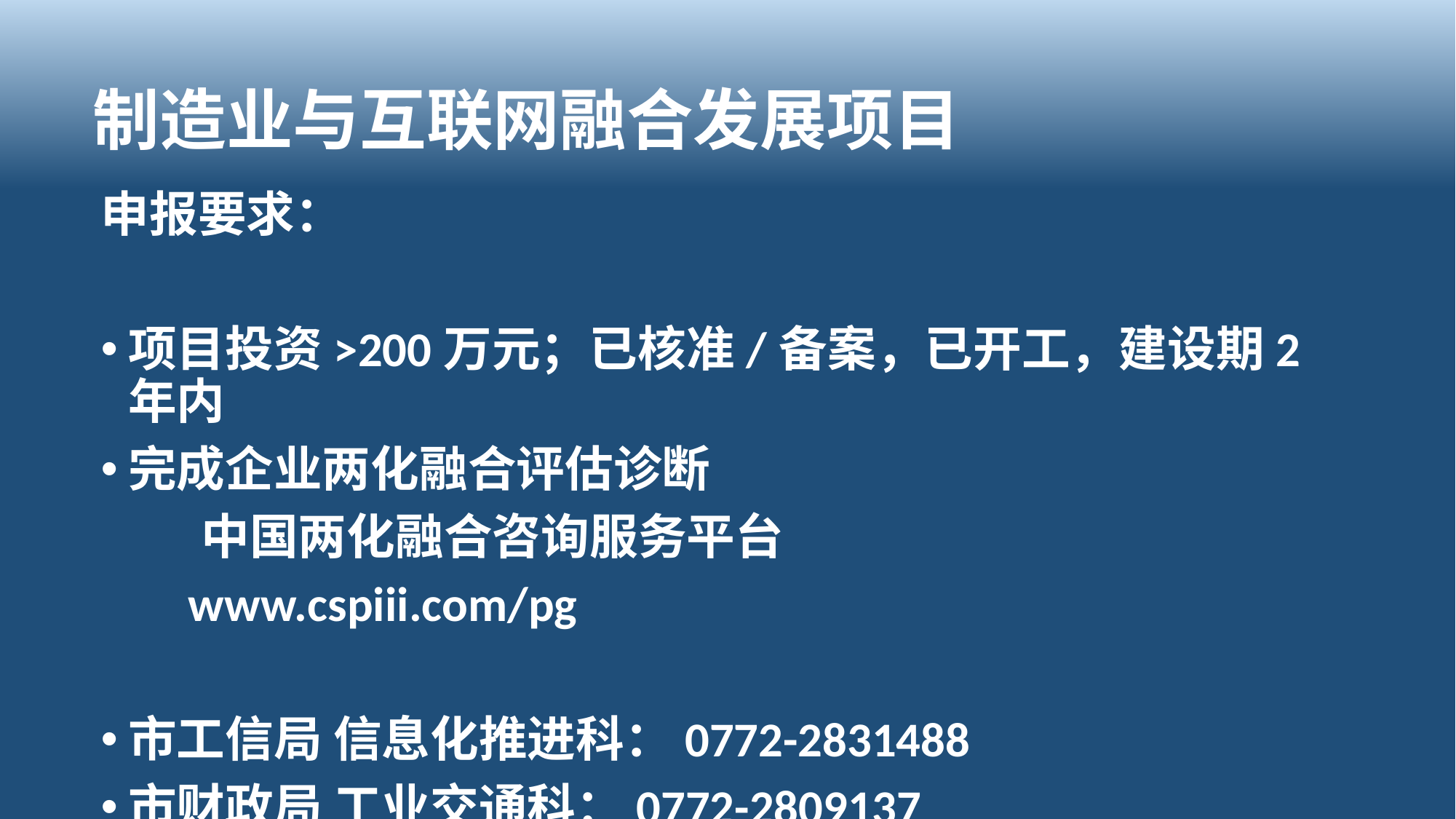

# 制造业与互联网融合发展项目
申报要求：

项目投资>200万元；已核准/备案，已开工，建设期2年内
完成企业两化融合评估诊断
        中国两化融合咨询服务平台
        www.cspiii.com/pg

市工信局 信息化推进科：0772-2831488
市财政局 工业交通科：0772-2809137